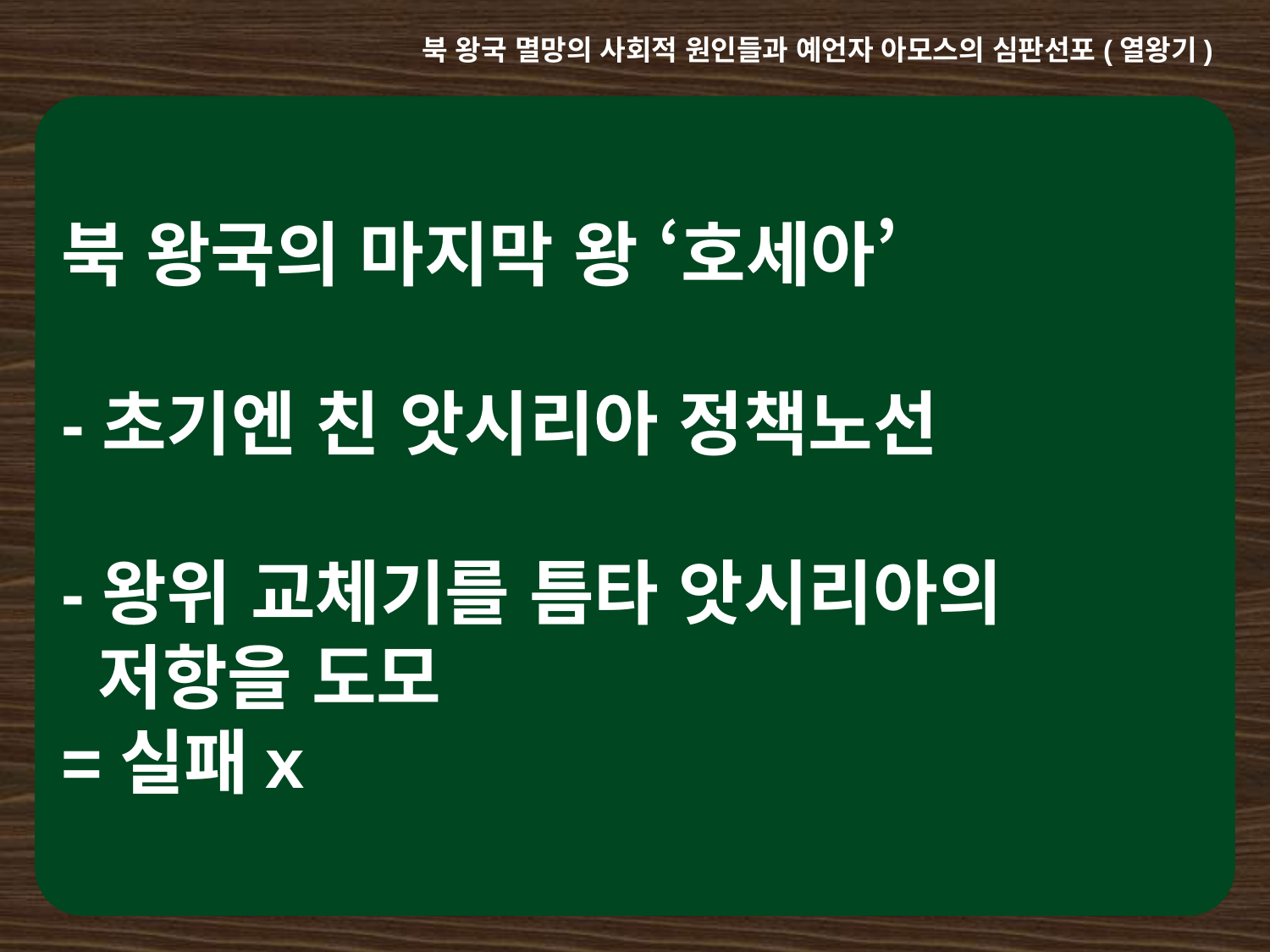

북 왕국 멸망의 사회적 원인들과 예언자 아모스의 심판선포(열왕기)
북 왕국의 마지막 왕 ‘호세아’

-초기엔 친 앗시리아 정책노선

-왕위 교체기를 틈타 앗시리아의
 저항을 도모
=실패x